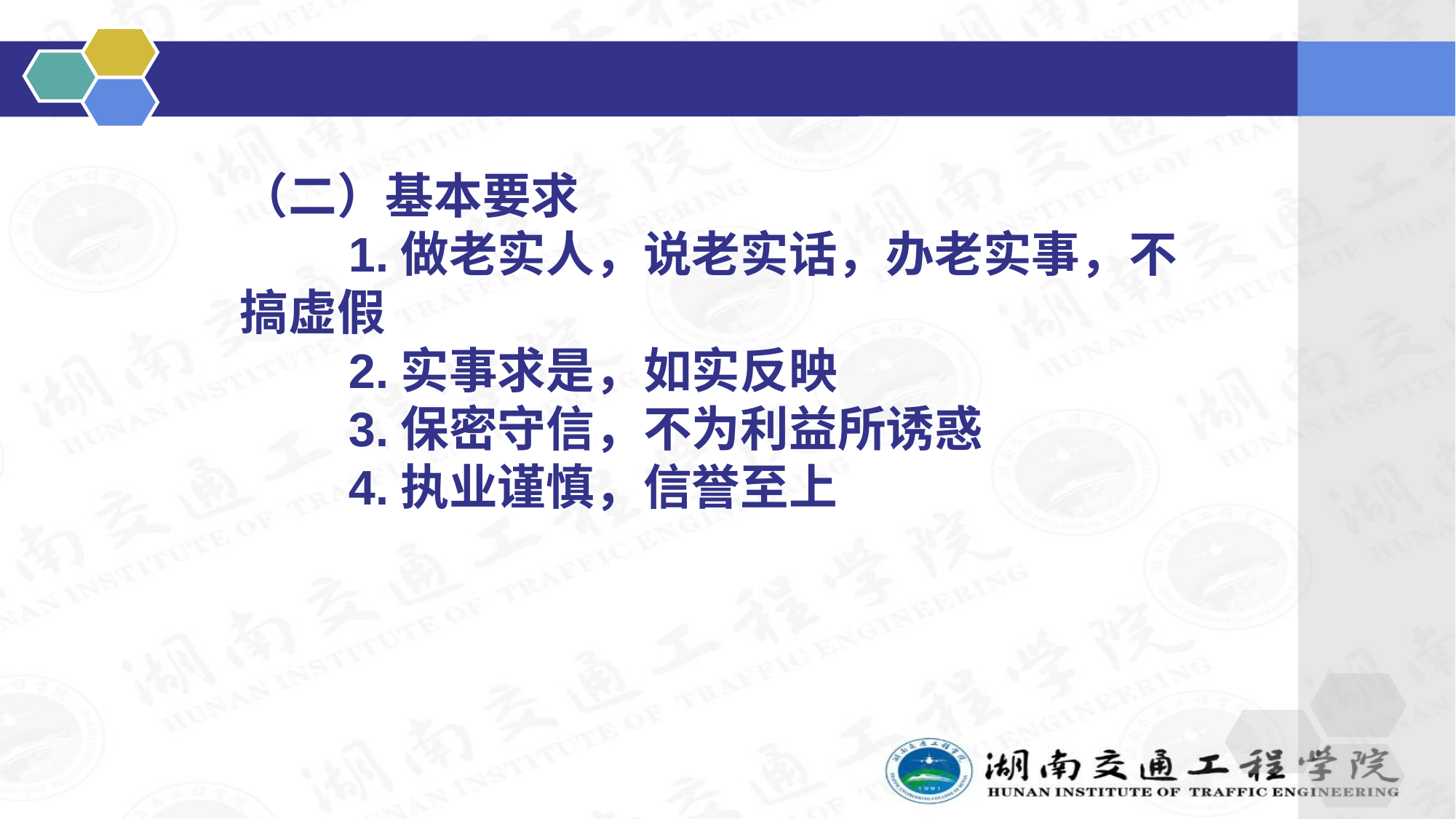

（二）基本要求
　　1.做老实人，说老实话，办老实事，不搞虚假
　　2.实事求是，如实反映
　　3.保密守信，不为利益所诱惑
　　4.执业谨慎，信誉至上